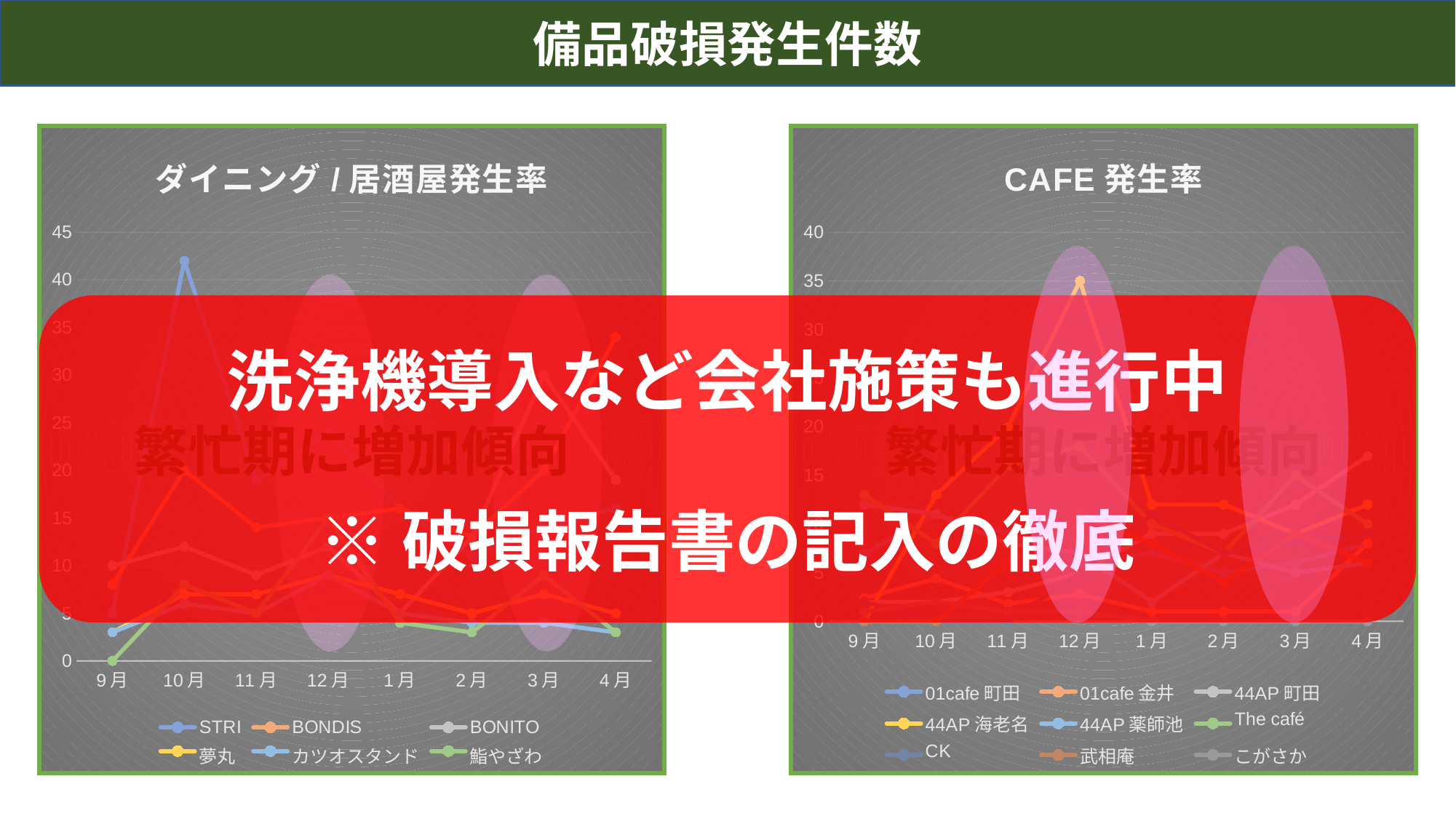

備品破損発生件数

### Chart: ダイニング/居酒屋発生率

| Category | STRI | BONDIS | BONITO | 夢丸 | カツオスタンド | 鮨やざわ |
|---|---|---|---|---|---|---|
| 9月 | 5.0 | 8.0 | 10.0 | 3.0 | 3.0 | 0.0 |
| 10月 | 42.0 | 20.0 | 12.0 | 7.0 | 6.0 | 8.0 |
| 11月 | 19.0 | 14.0 | 9.0 | 7.0 | 5.0 | 5.0 |
| 12月 | 24.0 | 15.0 | 12.0 | 9.0 | 9.0 | 15.0 |
| 1月 | 16.0 | 16.0 | 5.0 | 7.0 | 5.0 | 4.0 |
| 2月 | 11.0 | 13.0 | 13.0 | 5.0 | 4.0 | 3.0 |
| 3月 | 14.0 | 20.0 | 30.0 | 7.0 | 4.0 | 9.0 |
| 4月 | 16.0 | 34.0 | 19.0 | 5.0 | 3.0 | 3.0 |
繁忙期に増加傾向

### Chart: CAFE発生率

| Category | 01cafe町田 | 01cafe金井 | 44AP町田 | 44AP海老名 | 44AP薬師池 | The café | CK | 武相庵 | こがさか |
|---|---|---|---|---|---|---|---|---|---|
| 9月 | 7.0 | 2.4 | 2.0 | 0.0 | 12.0 | 13.0 | 2.0 | 0.0 | 1.0 |
| 10月 | 11.0 | 4.4 | 2.0 | 13.0 | 11.0 | 8.0 | 0.0 | 0.0 | 2.0 |
| 11月 | 9.0 | 1.8 | 3.0 | 20.0 | 8.0 | 16.0 | 0.0 | 6.0 | 1.0 |
| 12月 | 6.0 | 2.8 | 5.0 | 35.0 | 7.0 | 18.0 | 5.0 | 11.0 | 1.0 |
| 1月 | 7.0 | 1.0 | 9.0 | 12.0 | 2.0 | 10.0 | 11.0 | 8.0 | 0.0 |
| 2月 | 5.0 | 1.0 | 9.0 | 12.0 | 7.0 | 7.0 | 7.0 | 4.0 | 0.0 |
| 3月 | 6.0 | 1.0 | 12.0 | 9.0 | 5.0 | 15.0 | 8.0 | 9.0 | 0.0 |
| 4月 | 8.0 | 8.0 | 17.0 | 12.0 | 6.0 | 10.0 | 9.0 | 6.0 | 0.0 |
繁忙期に増加傾向

洗浄機導入など会社施策も進行中

※破損報告書の記入の徹底